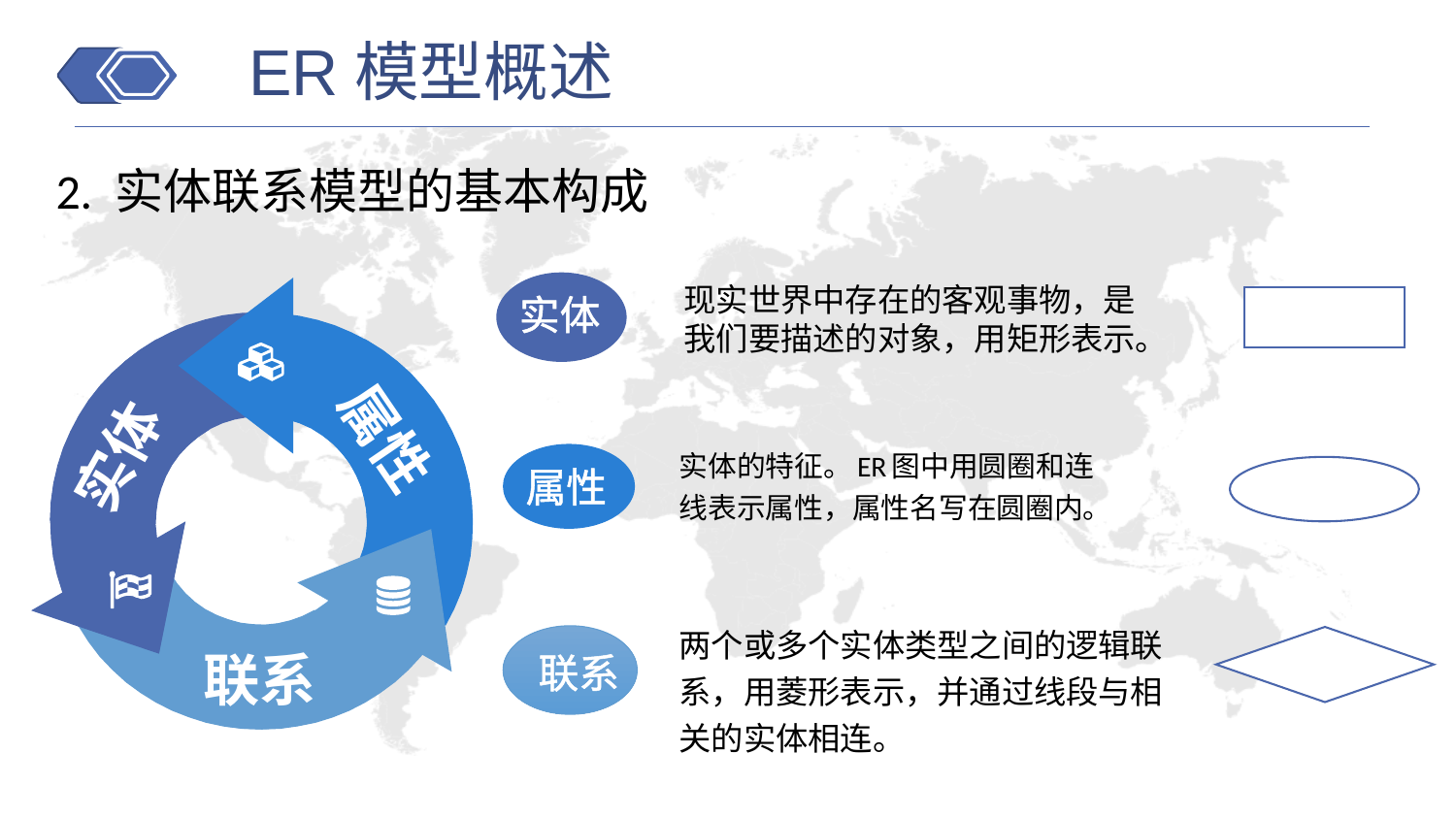

ER模型概述

2. 实体联系模型的基本构成

现实世界中存在的客观事物，是
我们要描述的对象，用矩形表示。

实体

联系
实体

属性
实体的特征。ER图中用圆圈和连
线表示属性，属性名写在圆圈内。

属性

两个或多个实体类型之间的逻辑联
系，用菱形表示，并通过线段与相
关的实体相连。

联系